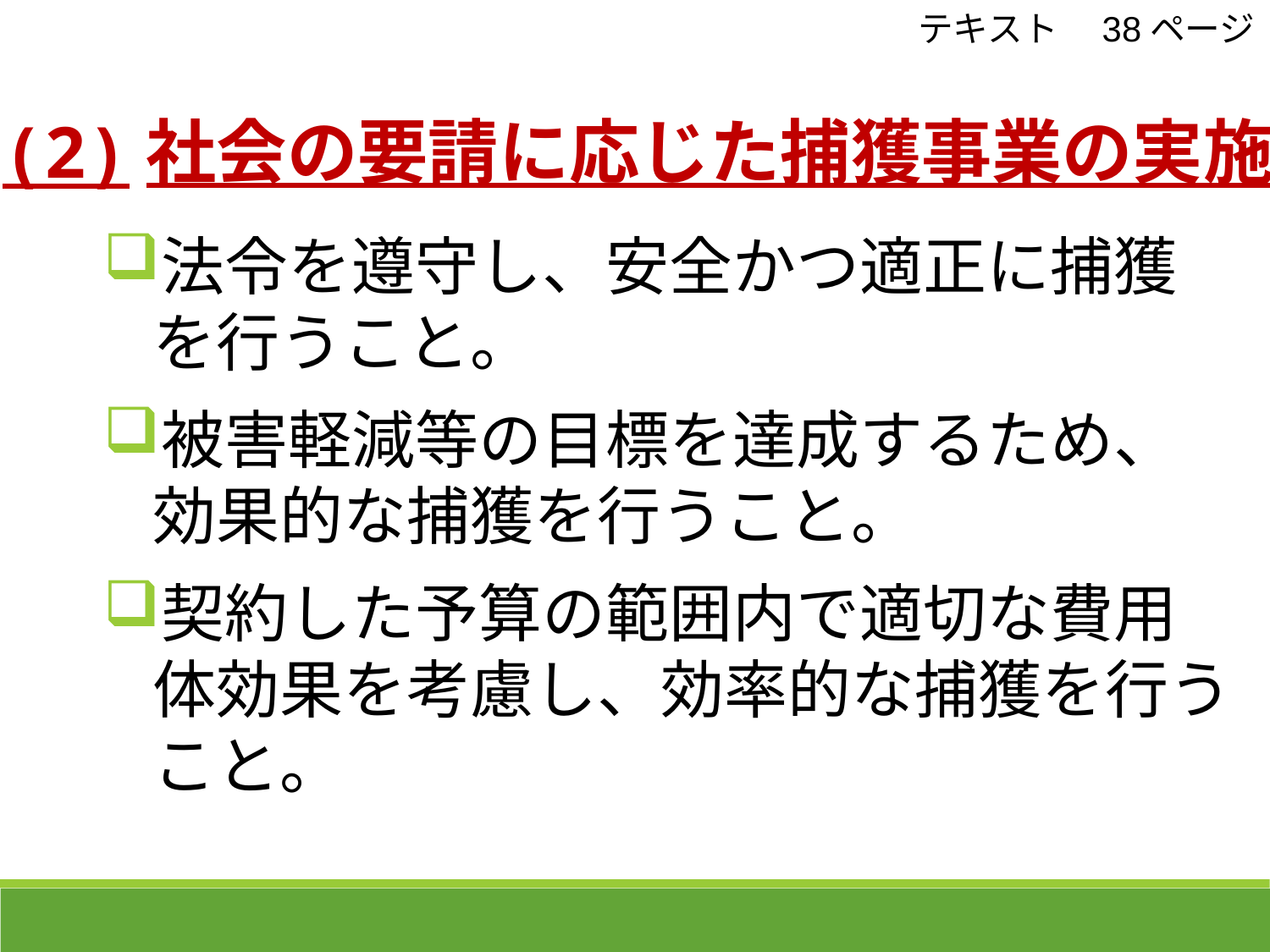

テキスト　38ページ
(2)社会の要請に応じた捕獲事業の実施
法令を遵守し、安全かつ適正に捕獲を行うこと。

被害軽減等の目標を達成するため、効果的な捕獲を行うこと。

契約した予算の範囲内で適切な費用体効果を考慮し、効率的な捕獲を行うこと。